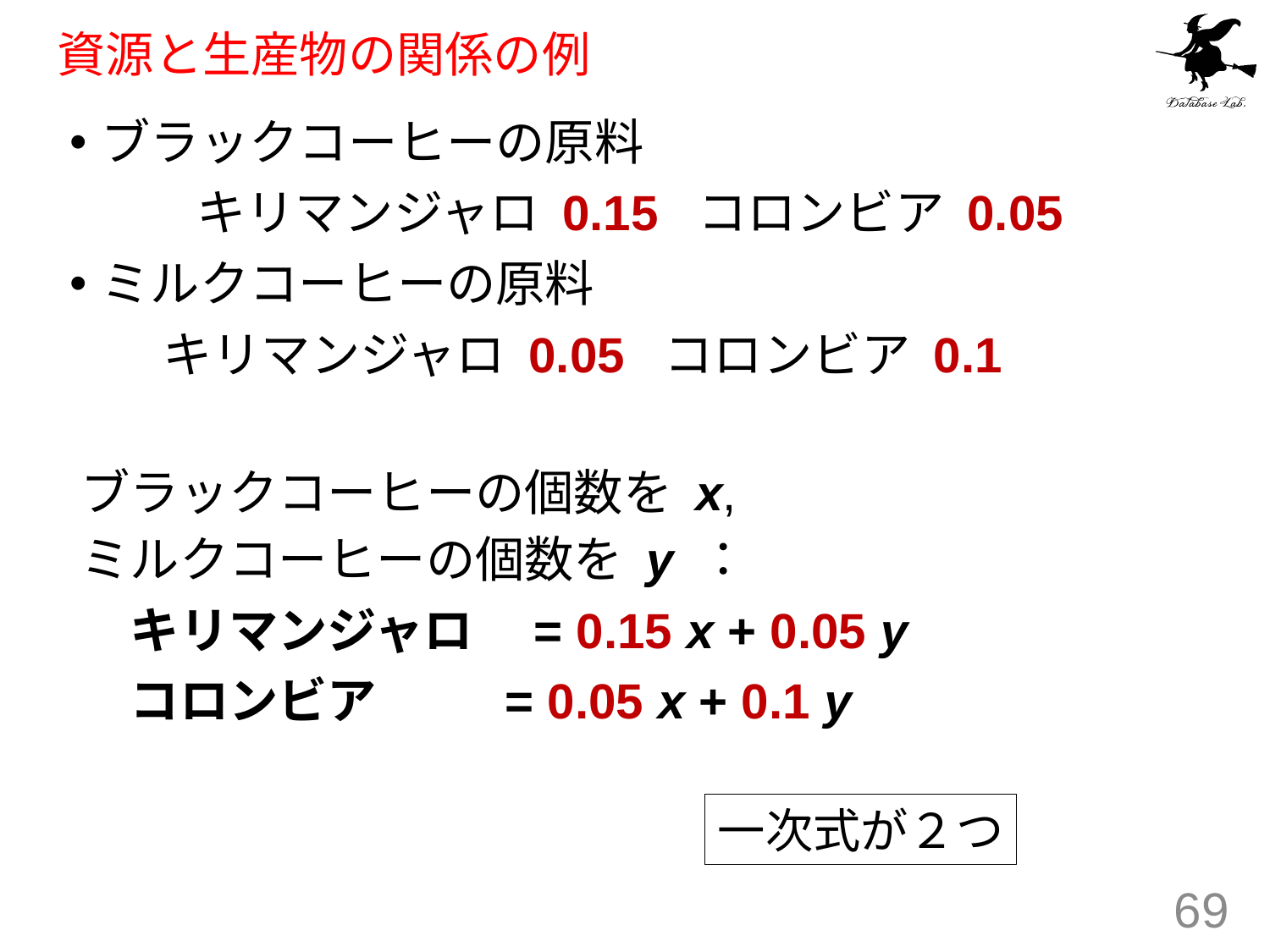

# 資源と生産物の関係の例
ブラックコーヒーの原料
	キリマンジャロ 0.15  コロンビア 0.05
ミルクコーヒーの原料
　    キリマンジャロ 0.05  コロンビア 0.1

　ブラックコーヒーの個数を x,
　ミルクコーヒーの個数を y ：
　　キリマンジャロ　= 0.15 x + 0.05 y
　　コロンビア　      = 0.05 x + 0.1 y

一次式が２つ
69